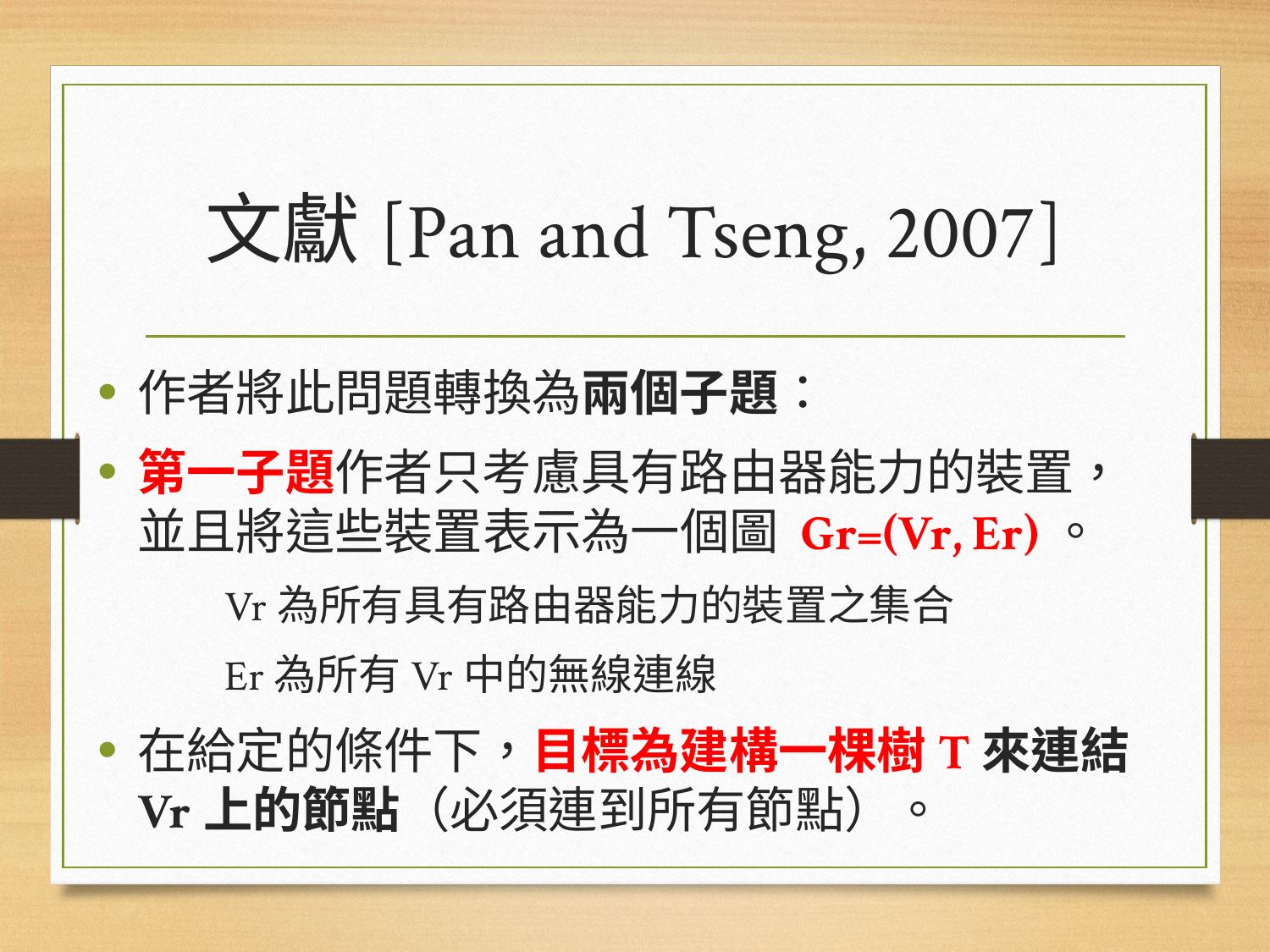

# 文獻[Pan and Tseng, 2007]
作者將此問題轉換為兩個子題：
第一子題作者只考慮具有路由器能力的裝置，並且將這些裝置表示為一個圖 Gr=(Vr, Er)。
	Vr為所有具有路由器能力的裝置之集合
	Er為所有Vr中的無線連線
在給定的條件下，目標為建構一棵樹T來連結Vr上的節點（必須連到所有節點）。